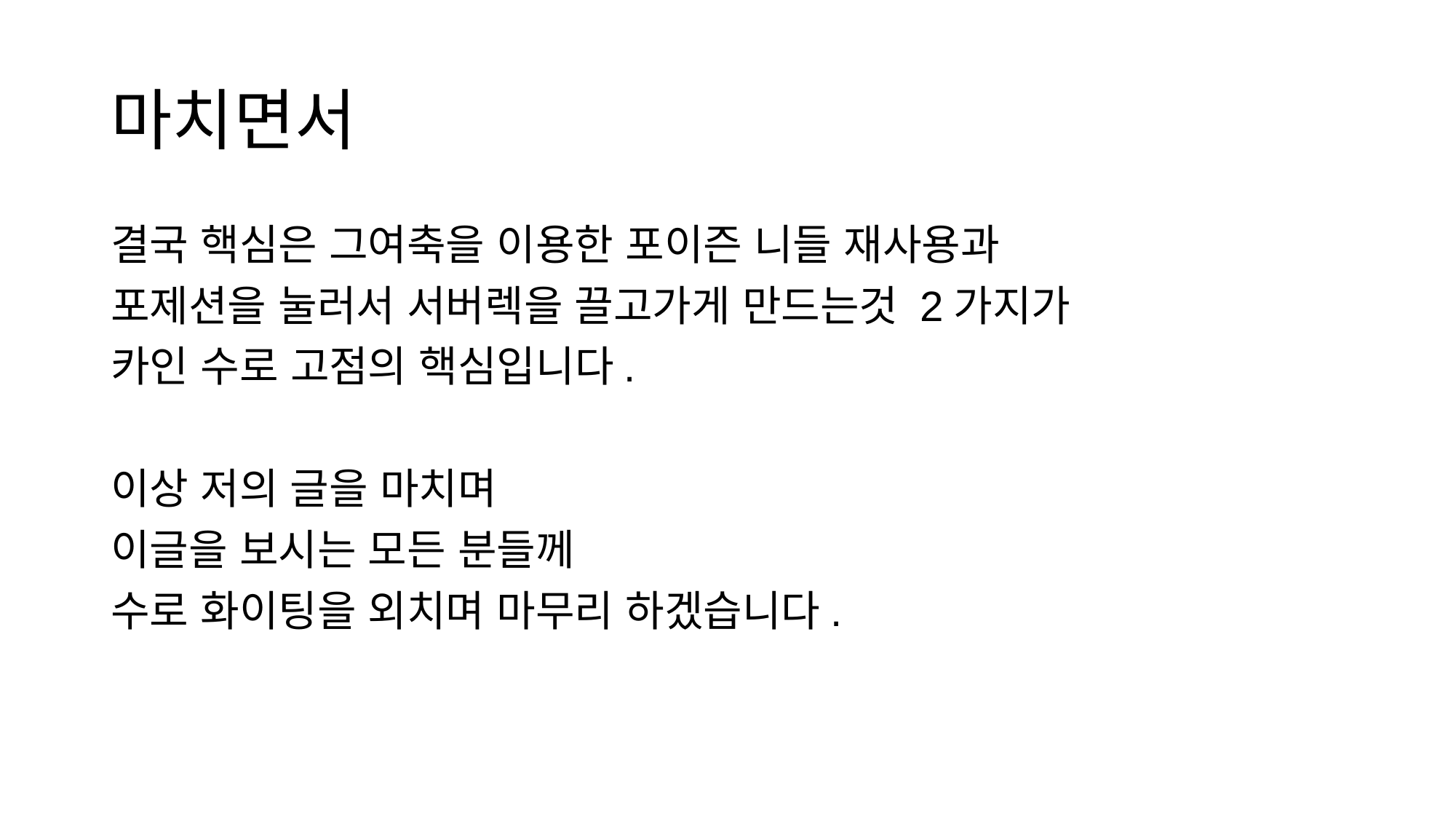

# 마치면서
결국 핵심은 그여축을 이용한 포이즌 니들 재사용과
포제션을 눌러서 서버렉을 끌고가게 만드는것 2가지가
카인 수로 고점의 핵심입니다.

이상 저의 글을 마치며
이글을 보시는 모든 분들께
수로 화이팅을 외치며 마무리 하겠습니다.